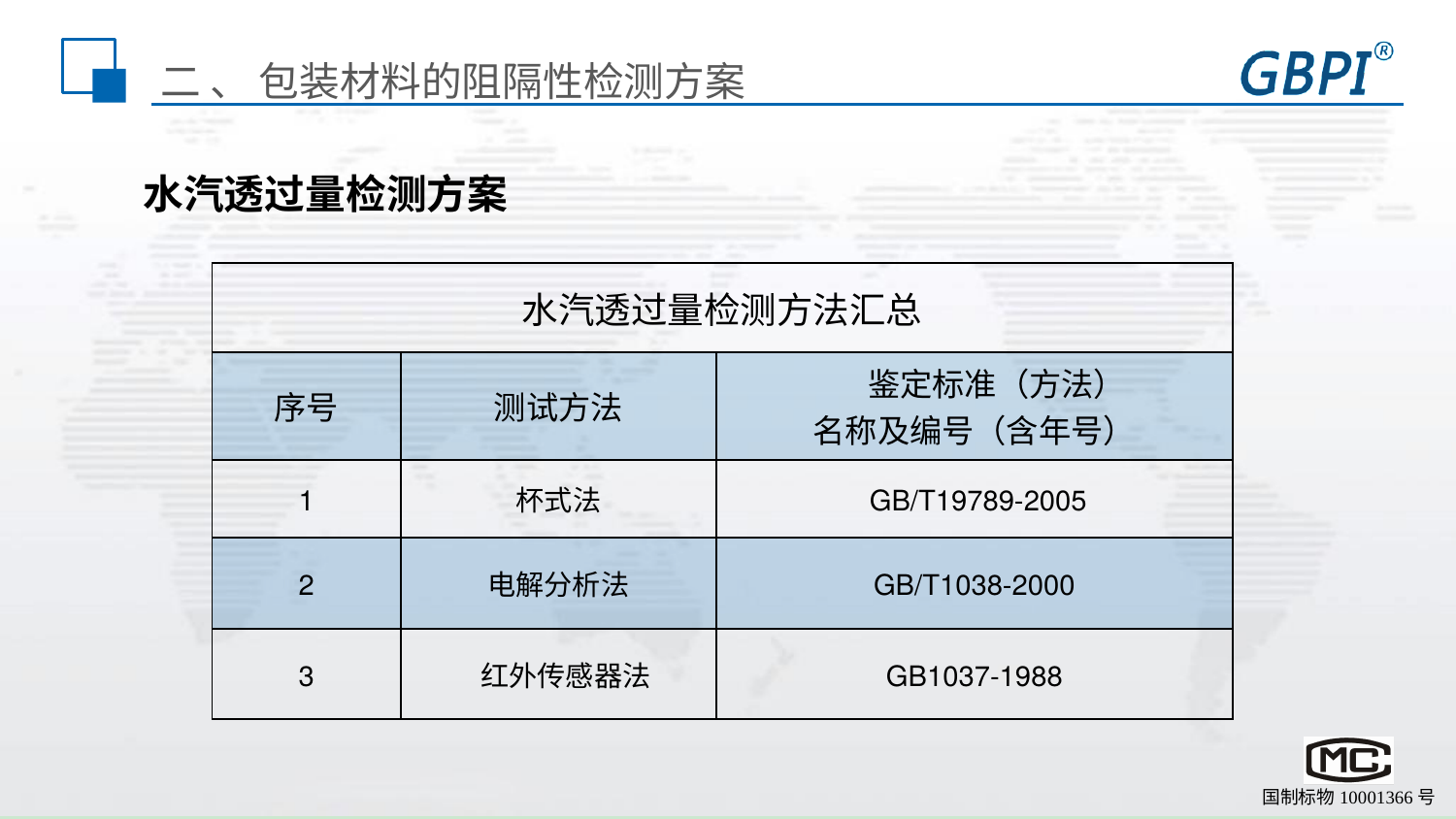

二 、 包装材料的阻隔性检测方案
水汽透过量检测方案
| 水汽透过量检测方法汇总 |  |  |
| --- | --- | --- |
| 序号 | 测试方法 | 鉴定标准（方法） 名称及编号（含年号） |
| 1 | 杯式法 | GB/T19789-2005 |
| 2 | 电解分析法 | GB/T1038-2000 |
| 3 | 红外传感器法 | GB1037-1988 |